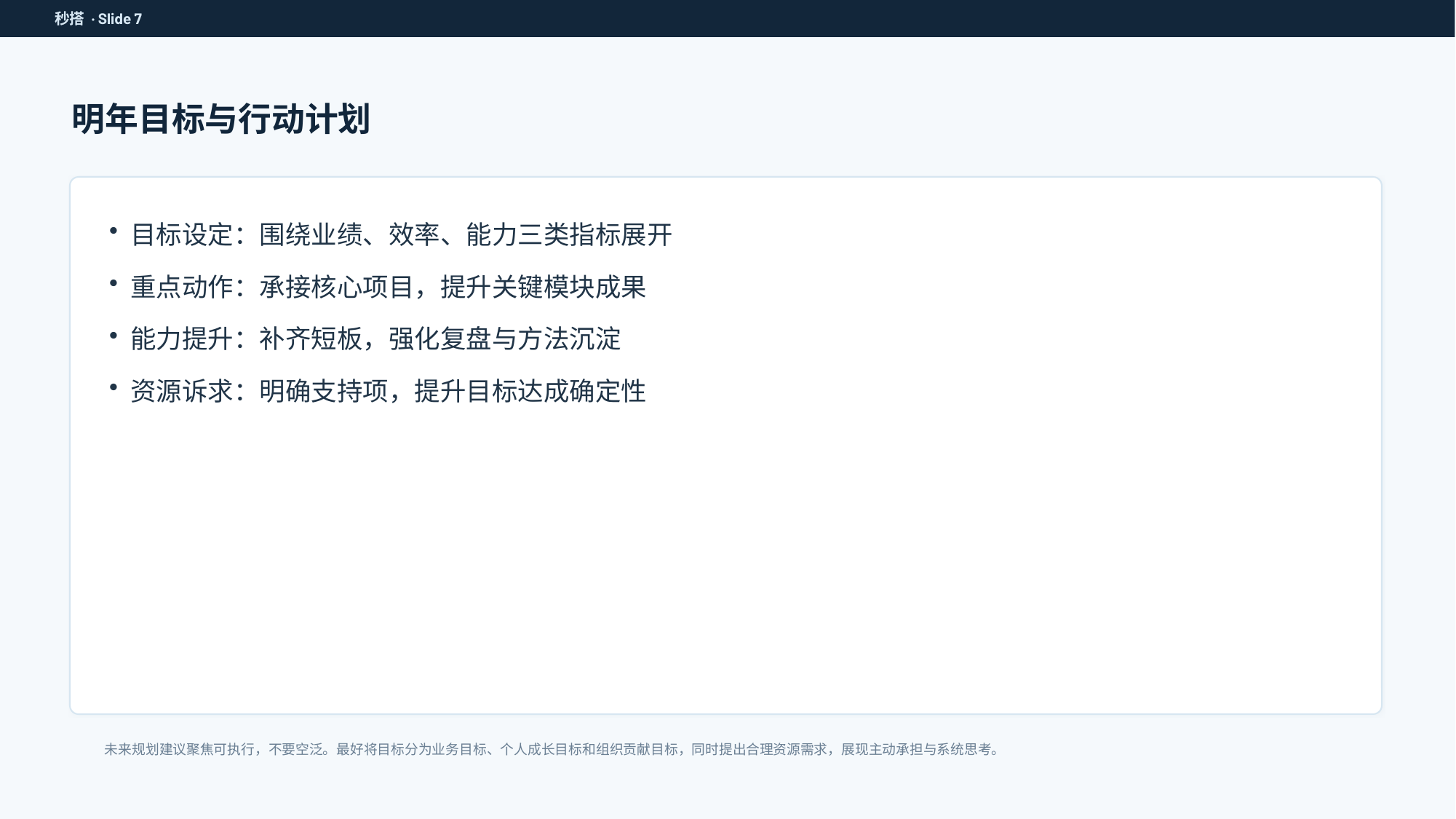

秒搭 · Slide 7
明年目标与行动计划

目标设定：围绕业绩、效率、能力三类指标展开
重点动作：承接核心项目，提升关键模块成果
能力提升：补齐短板，强化复盘与方法沉淀
资源诉求：明确支持项，提升目标达成确定性
未来规划建议聚焦可执行，不要空泛。最好将目标分为业务目标、个人成长目标和组织贡献目标，同时提出合理资源需求，展现主动承担与系统思考。